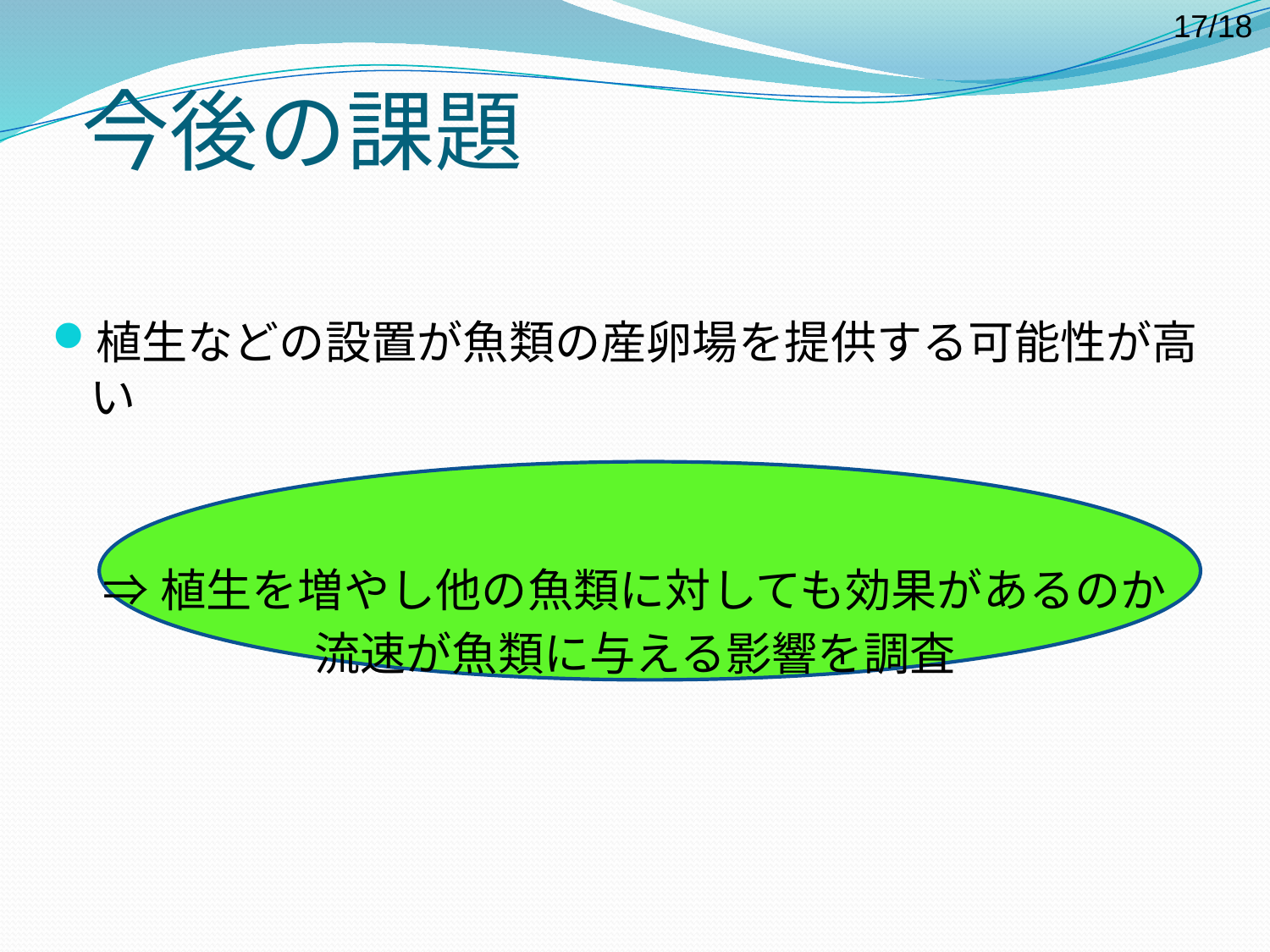

17/18
今後の課題
植生などの設置が魚類の産卵場を提供する可能性が高い

⇒植生を増やし他の魚類に対しても効果があるのか
流速が魚類に与える影響を調査